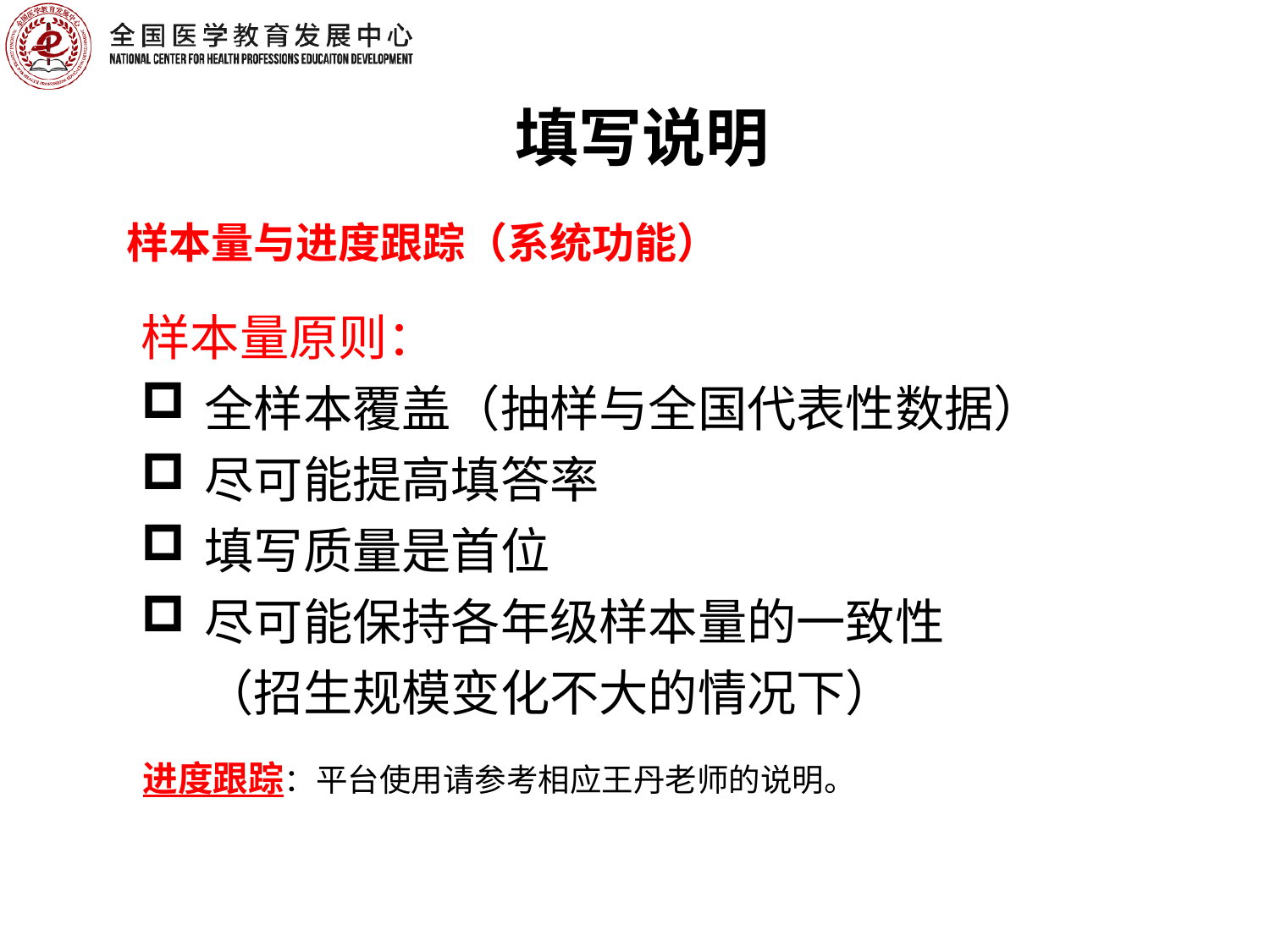

# 填写说明
样本量与进度跟踪（系统功能）
样本量原则：
全样本覆盖（抽样与全国代表性数据）
尽可能提高填答率
填写质量是首位
尽可能保持各年级样本量的一致性
（招生规模变化不大的情况下）
进度跟踪：平台使用请参考相应王丹老师的说明。